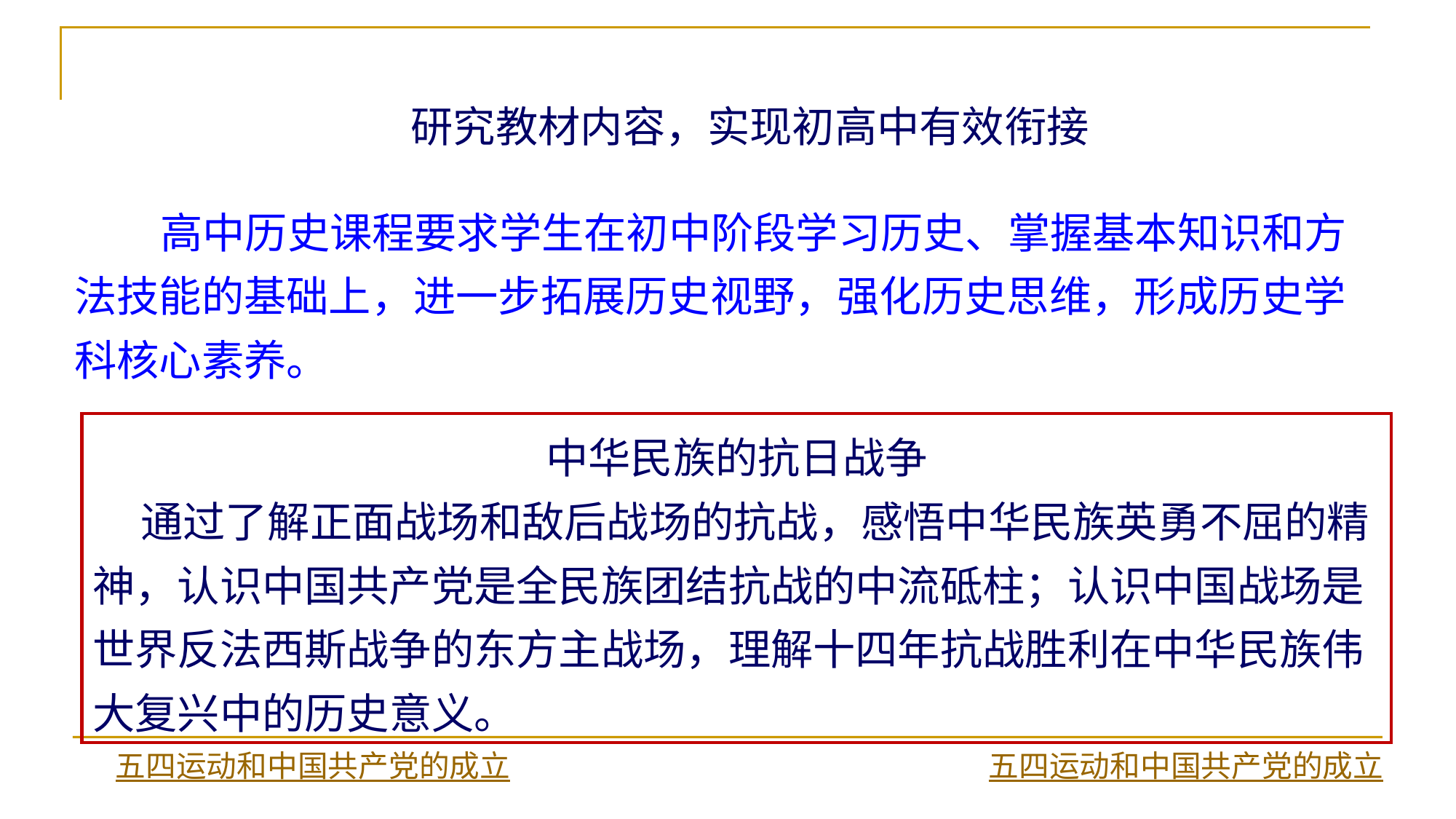

研究教材内容，实现初高中有效衔接
        高中历史课程要求学生在初中阶段学习历史、掌握基本知识和方法技能的基础上，进一步拓展历史视野，强化历史思维，形成历史学科核心素养。
中华民族的抗日战争
    通过了解正面战场和敌后战场的抗战，感悟中华民族英勇不屈的精神，认识中国共产党是全民族团结抗战的中流砥柱；认识中国战场是世界反法西斯战争的东方主战场，理解十四年抗战胜利在中华民族伟大复兴中的历史意义。
五四运动和中国共产党的成立
五四运动和中国共产党的成立